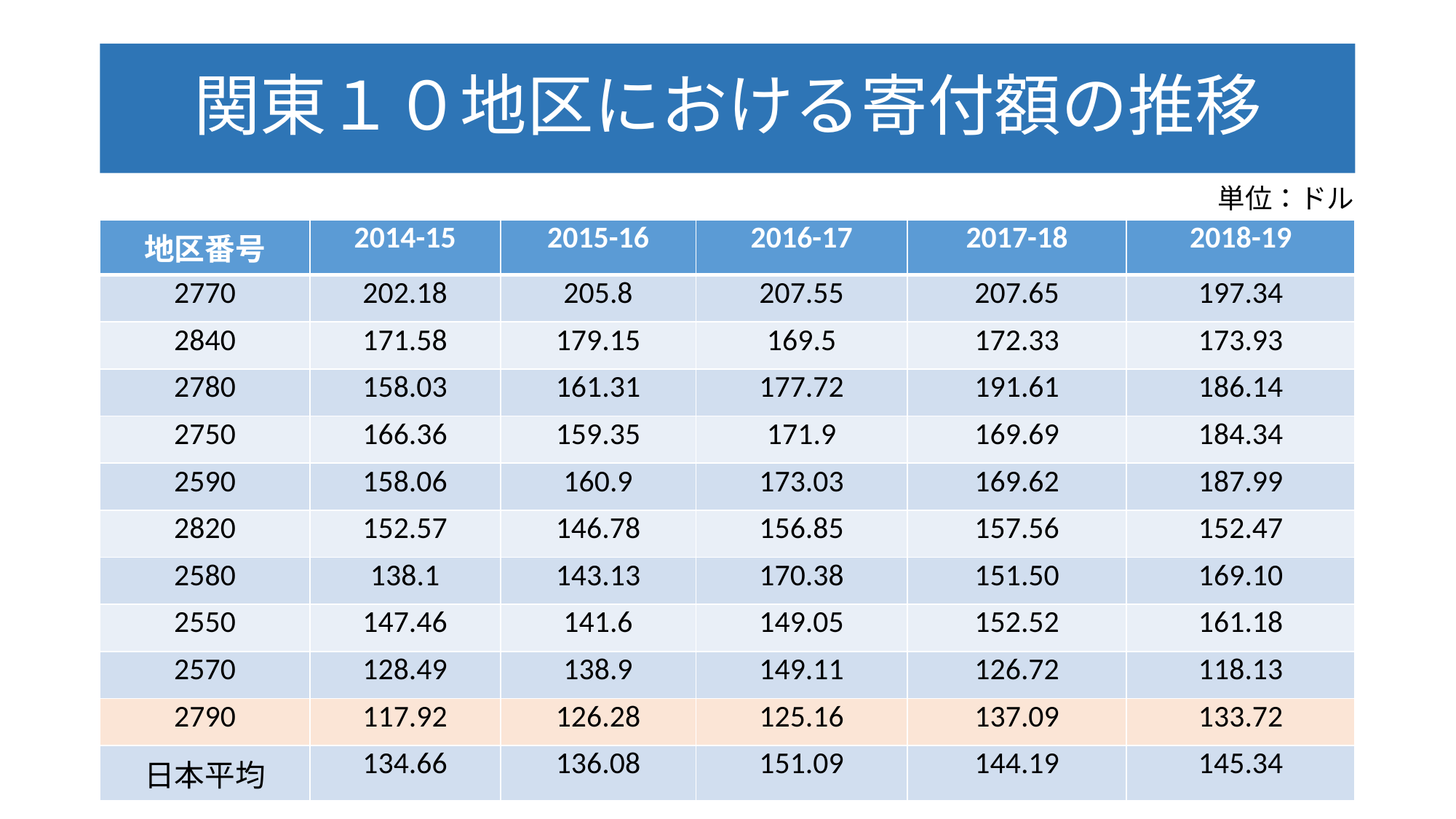

# 関東１０地区における寄付額の推移
単位：ドル
| 地区番号 | 2014-15 | 2015-16 | 2016-17 | 2017-18 | 2018-19 |
| --- | --- | --- | --- | --- | --- |
| 2770 | 202.18 | 205.8 | 207.55 | 207.65 | 197.34 |
| 2840 | 171.58 | 179.15 | 169.5 | 172.33 | 173.93 |
| 2780 | 158.03 | 161.31 | 177.72 | 191.61 | 186.14 |
| 2750 | 166.36 | 159.35 | 171.9 | 169.69 | 184.34 |
| 2590 | 158.06 | 160.9 | 173.03 | 169.62 | 187.99 |
| 2820 | 152.57 | 146.78 | 156.85 | 157.56 | 152.47 |
| 2580 | 138.1 | 143.13 | 170.38 | 151.50 | 169.10 |
| 2550 | 147.46 | 141.6 | 149.05 | 152.52 | 161.18 |
| 2570 | 128.49 | 138.9 | 149.11 | 126.72 | 118.13 |
| 2790 | 117.92 | 126.28 | 125.16 | 137.09 | 133.72 |
| 日本平均 | 134.66 | 136.08 | 151.09 | 144.19 | 145.34 |